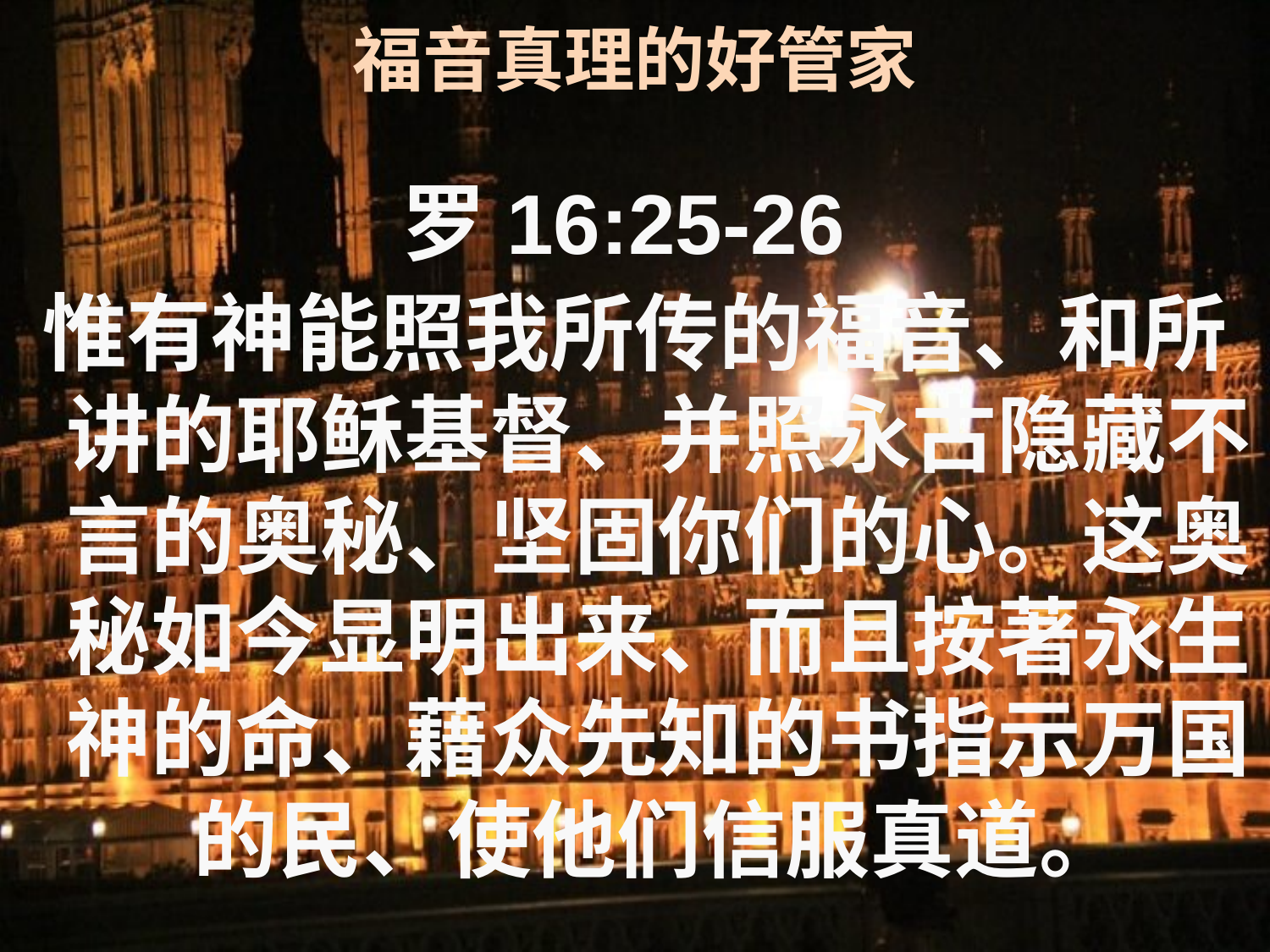

福音真理的好管家
罗16:25-26
惟有神能照我所传的福音、和所讲的耶稣基督、并照永古隐藏不言的奥秘、坚固你们的心。这奥秘如今显明出来、而且按著永生神的命、藉众先知的书指示万国的民、使他们信服真道。